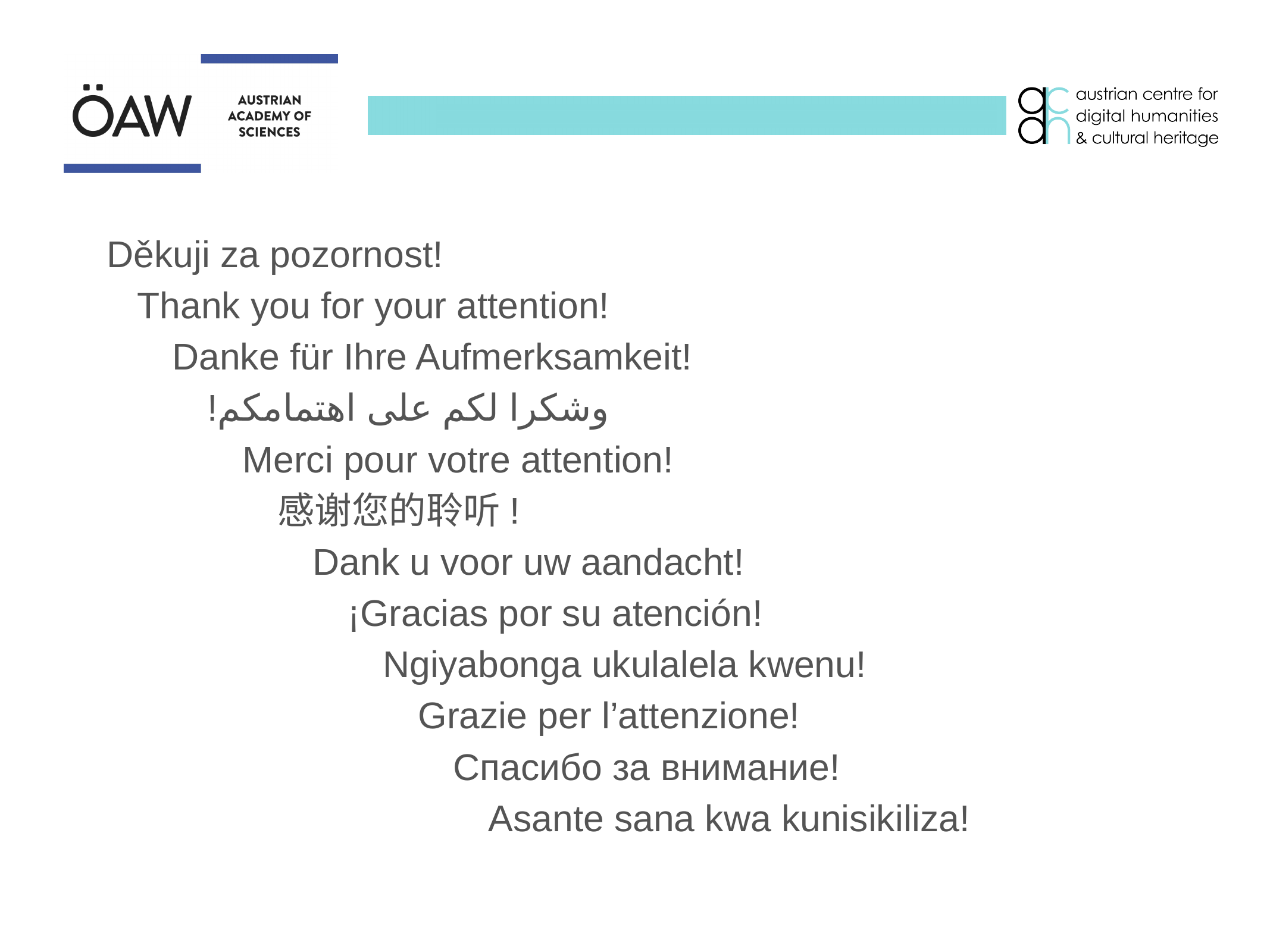

Děkuji za pozornost!
Thank you for your attention!
Danke für Ihre Aufmerksamkeit!
!وشكرا لكم على اهتمامكم
Merci pour votre attention!
感谢您的聆听!
Dank u voor uw aandacht!
¡Gracias por su atención!
Ngiyabonga ukulalela kwenu!
Grazie per l’attenzione!
Спасибо за внимание!
Asante sana kwa kunisikiliza!